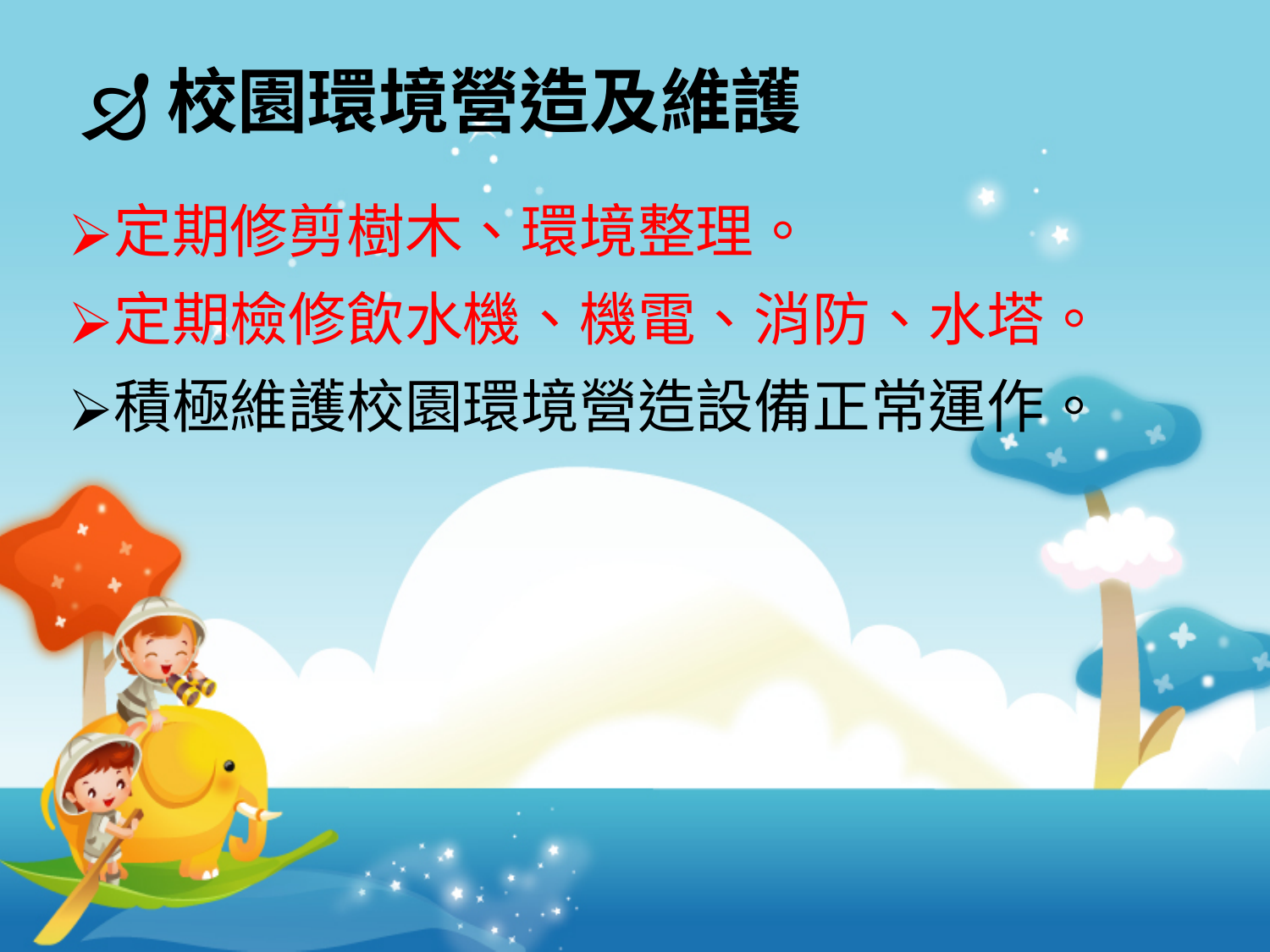

# 🙖校園環境營造及維護
定期修剪樹木、環境整理。
定期檢修飲水機、機電、消防、水塔。
積極維護校園環境營造設備正常運作。